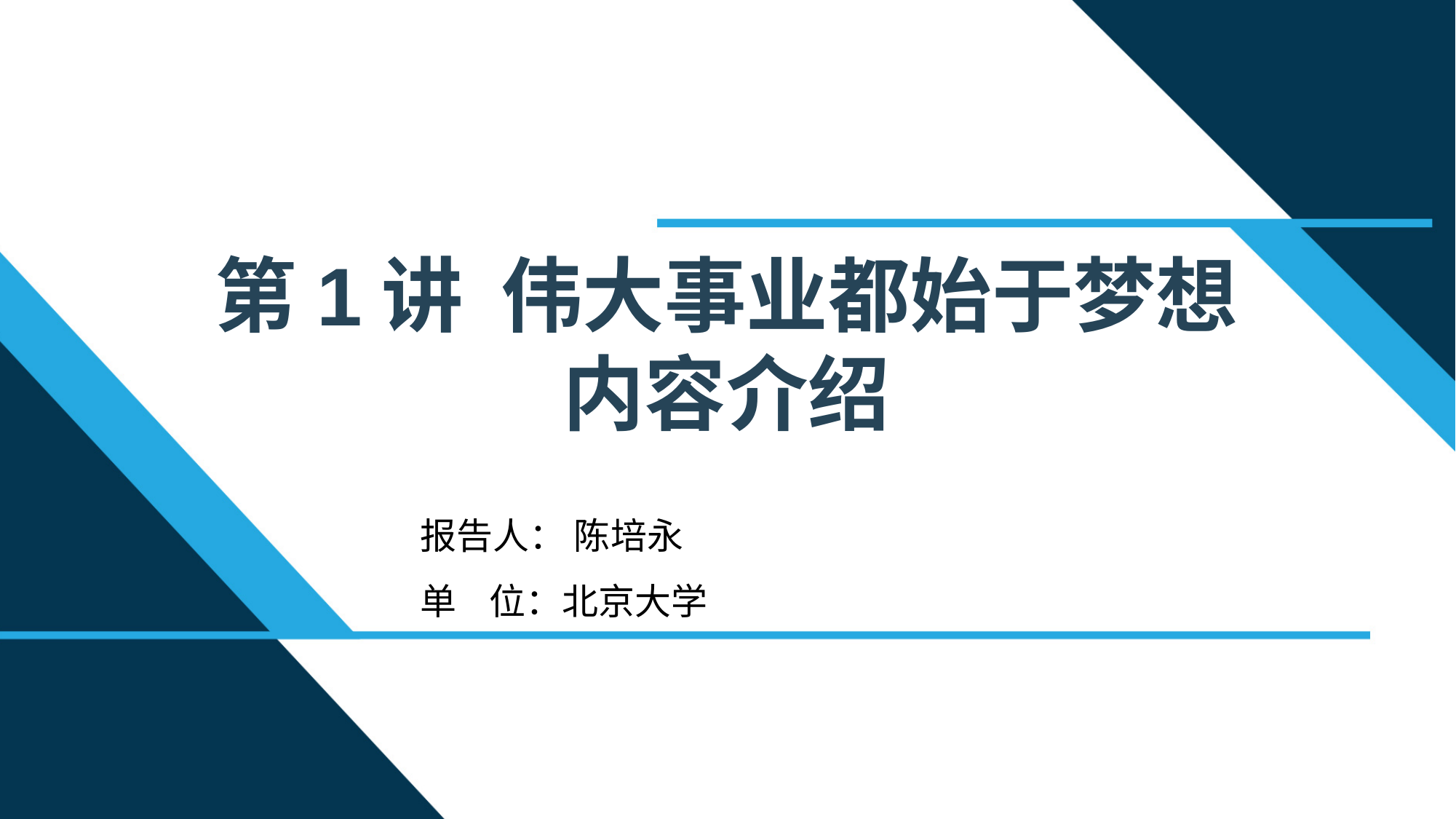

第1讲  伟大事业都始于梦想
内容介绍
报告人： 陈培永
单    位：北京大学